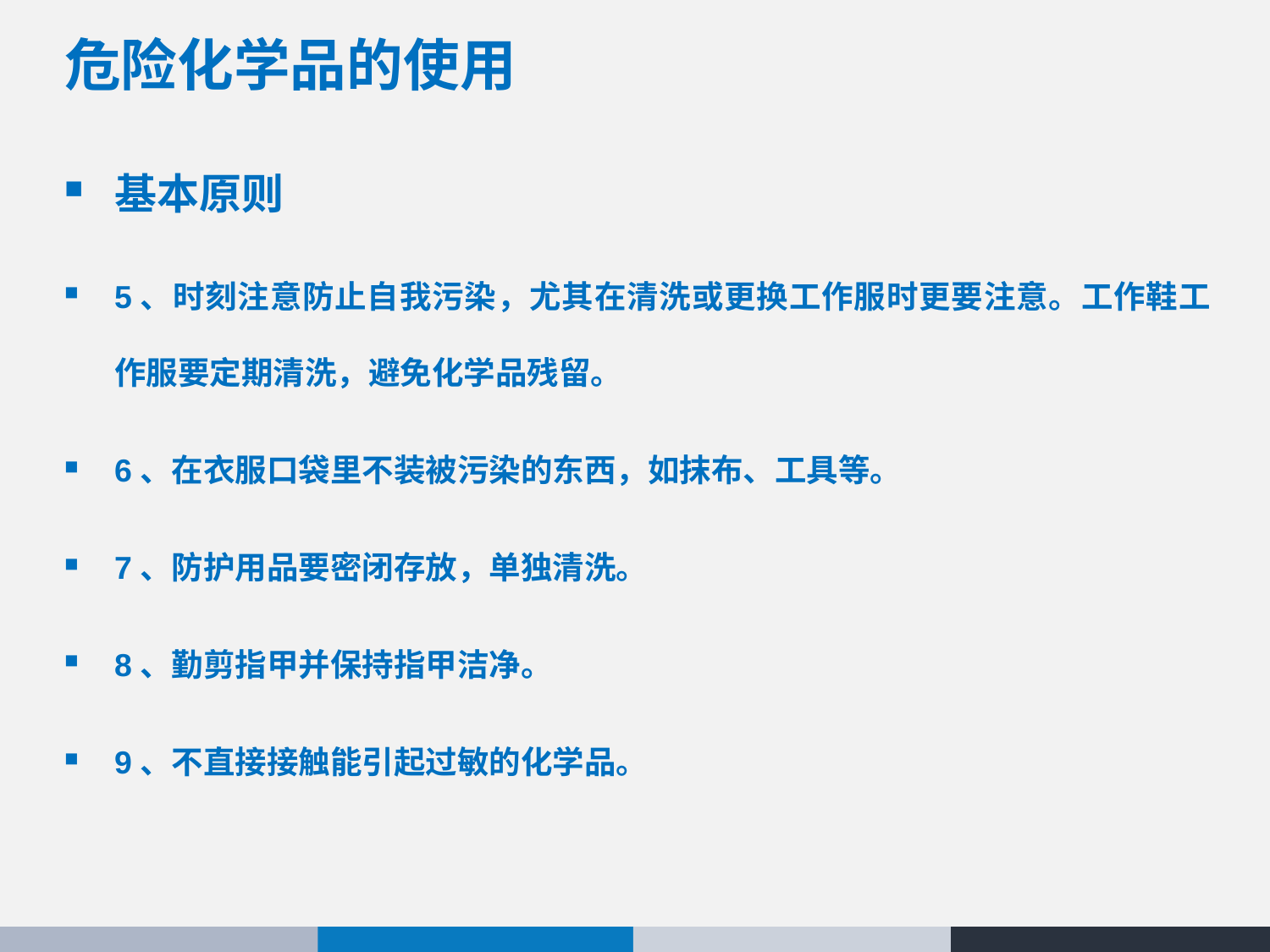

# 危险化学品的使用
基本原则
5、时刻注意防止自我污染，尤其在清洗或更换工作服时更要注意。工作鞋工作服要定期清洗，避免化学品残留。
6、在衣服口袋里不装被污染的东西，如抹布、工具等。
7、防护用品要密闭存放，单独清洗。
8、勤剪指甲并保持指甲洁净。
9、不直接接触能引起过敏的化学品。